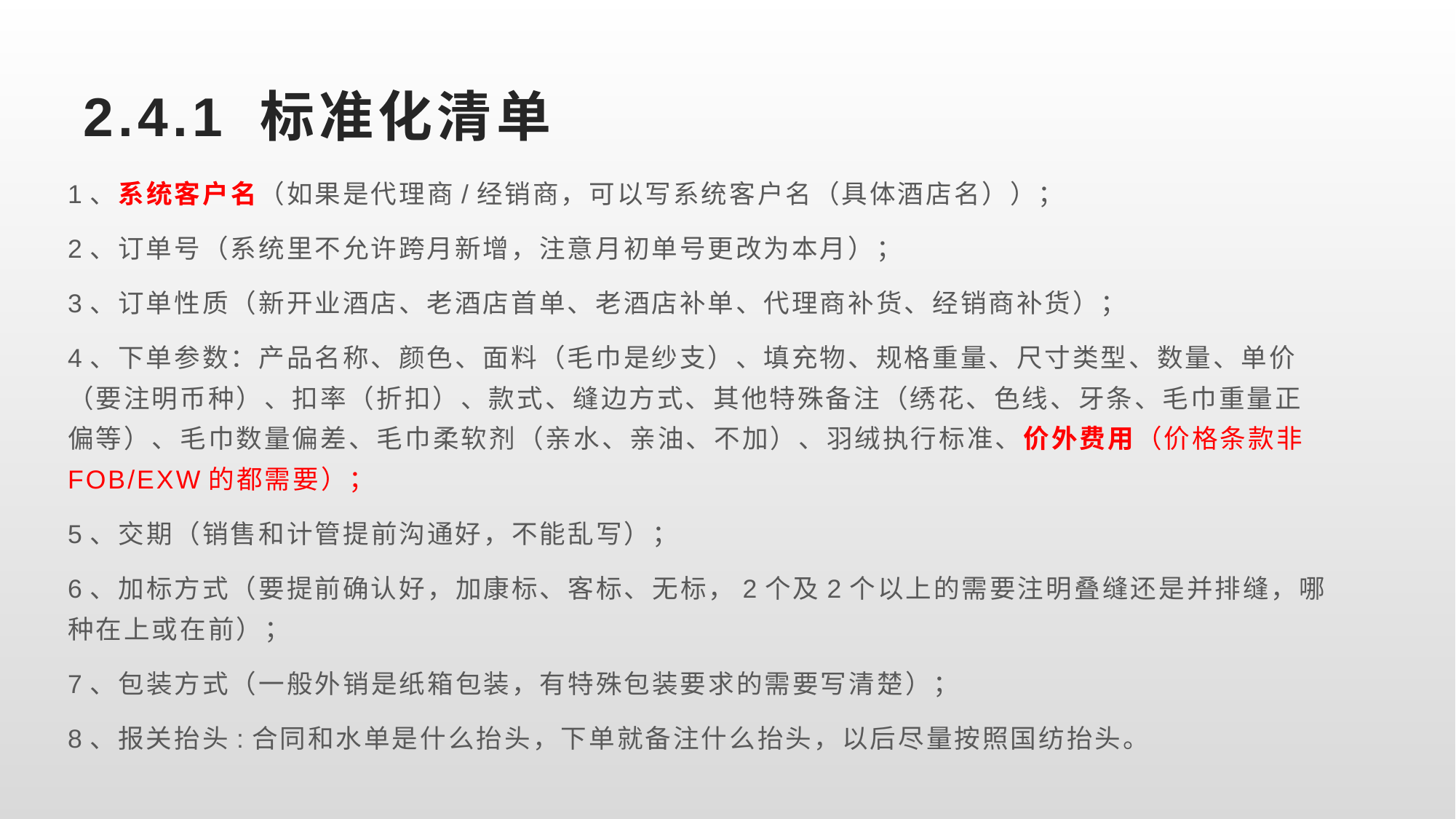

# 2.4.1 标准化清单
1、系统客户名（如果是代理商/经销商，可以写系统客户名（具体酒店名））；
2、订单号（系统里不允许跨月新增，注意月初单号更改为本月）；
3、订单性质（新开业酒店、老酒店首单、老酒店补单、代理商补货、经销商补货）；
4、下单参数：产品名称、颜色、面料（毛巾是纱支）、填充物、规格重量、尺寸类型、数量、单价（要注明币种）、扣率（折扣）、款式、缝边方式、其他特殊备注（绣花、色线、牙条、毛巾重量正偏等）、毛巾数量偏差、毛巾柔软剂（亲水、亲油、不加）、羽绒执行标准、价外费用（价格条款非FOB/EXW的都需要）；
5、交期（销售和计管提前沟通好，不能乱写）；
6、加标方式（要提前确认好，加康标、客标、无标，2个及2个以上的需要注明叠缝还是并排缝，哪种在上或在前）；
7、包装方式（一般外销是纸箱包装，有特殊包装要求的需要写清楚）；
8、报关抬头:合同和水单是什么抬头，下单就备注什么抬头，以后尽量按照国纺抬头。

20